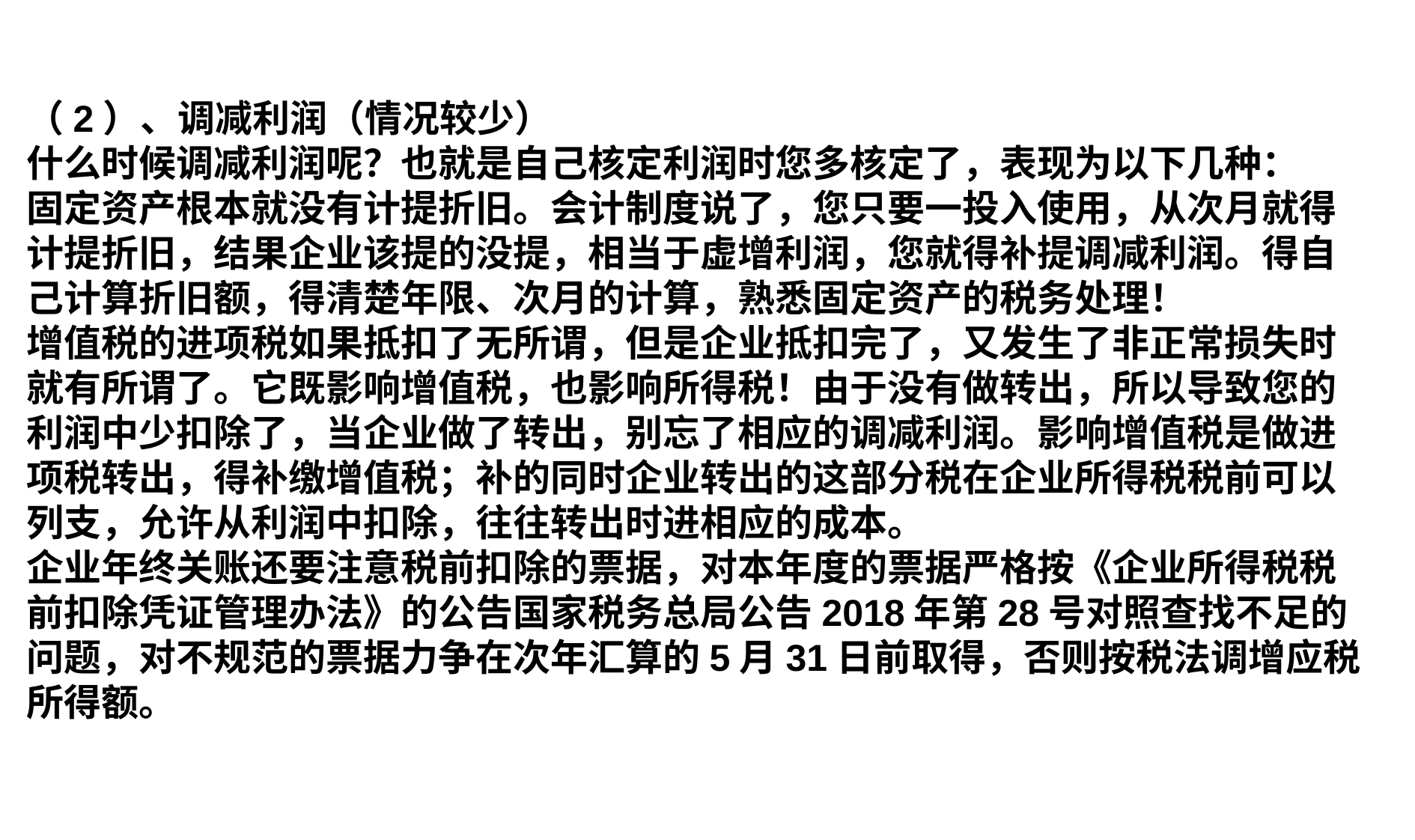

（2）、调减利润（情况较少）
什么时候调减利润呢？也就是自己核定利润时您多核定了，表现为以下几种：
固定资产根本就没有计提折旧。会计制度说了，您只要一投入使用，从次月就得计提折旧，结果企业该提的没提，相当于虚增利润，您就得补提调减利润。得自己计算折旧额，得清楚年限、次月的计算，熟悉固定资产的税务处理！
增值税的进项税如果抵扣了无所谓，但是企业抵扣完了，又发生了非正常损失时就有所谓了。它既影响增值税，也影响所得税！由于没有做转出，所以导致您的利润中少扣除了，当企业做了转出，别忘了相应的调减利润。影响增值税是做进项税转出，得补缴增值税；补的同时企业转出的这部分税在企业所得税税前可以列支，允许从利润中扣除，往往转出时进相应的成本。
企业年终关账还要注意税前扣除的票据，对本年度的票据严格按《企业所得税税前扣除凭证管理办法》的公告国家税务总局公告2018年第28号对照查找不足的问题，对不规范的票据力争在次年汇算的5月31日前取得，否则按税法调增应税所得额。